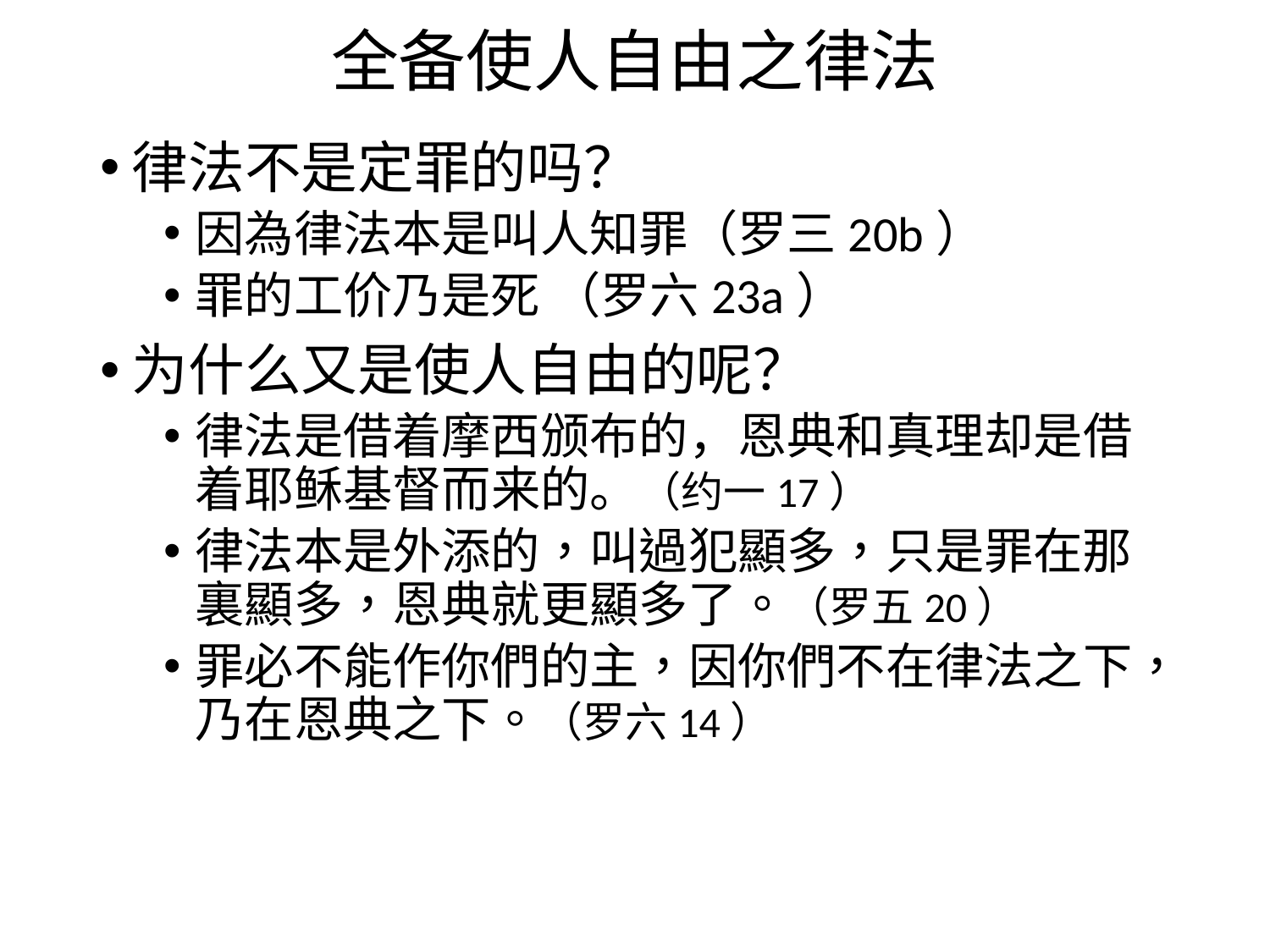

# 全备使人自由之律法
律法不是定罪的吗？
因為律法本是叫人知罪（罗三20b）
罪的工价乃是死 （罗六23a）
为什么又是使人自由的呢？
律法是借着摩西颁布的，恩典和真理却是借着耶稣基督而来的。（约一17）
律法本是外添的，叫過犯顯多，只是罪在那裏顯多，恩典就更顯多了。（罗五20）
罪必不能作你們的主，因你們不在律法之下，乃在恩典之下。（罗六14）